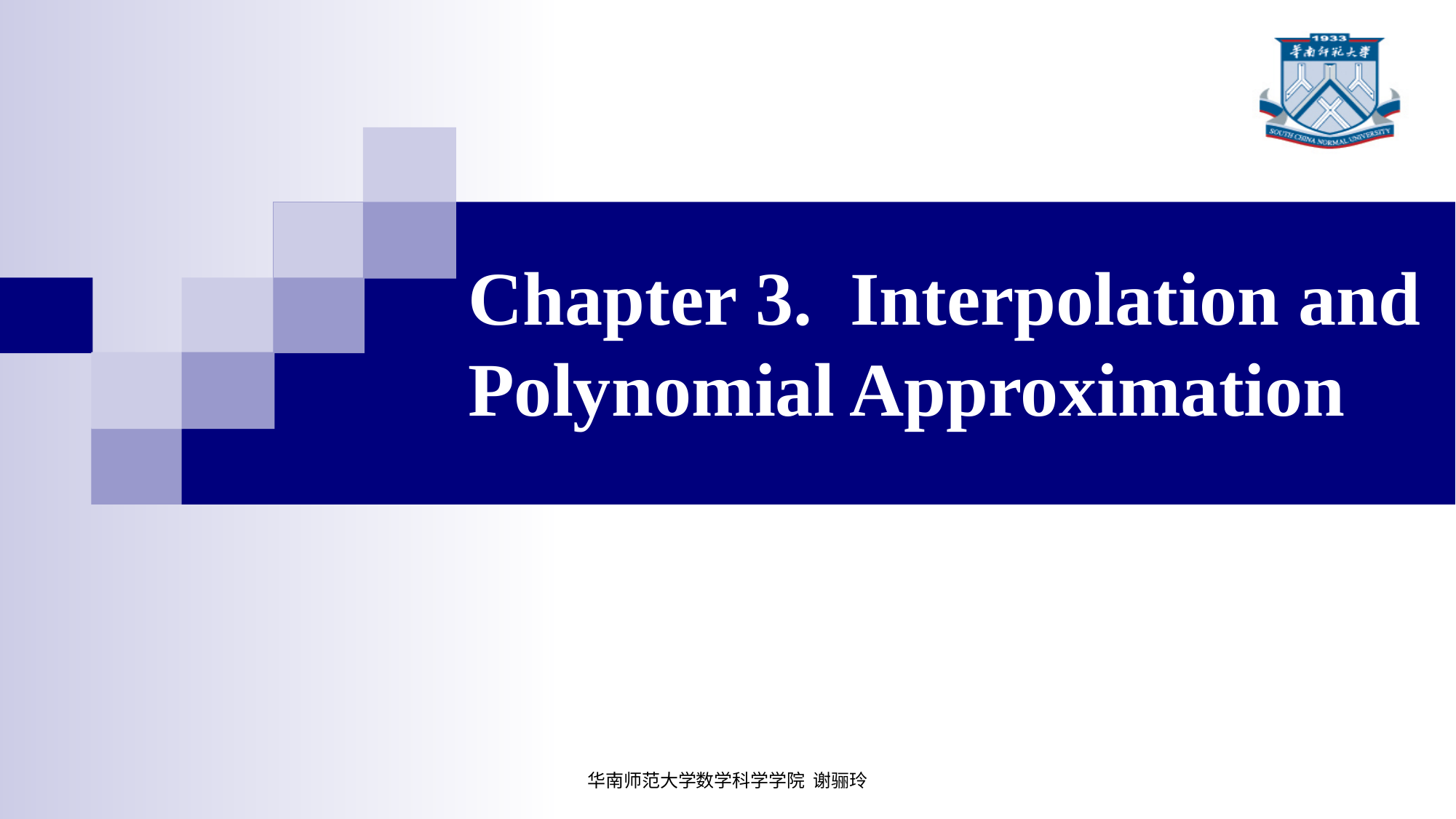

# Chapter 3.  Interpolation and Polynomial Approximation
华南师范大学数学科学学院  谢骊玲